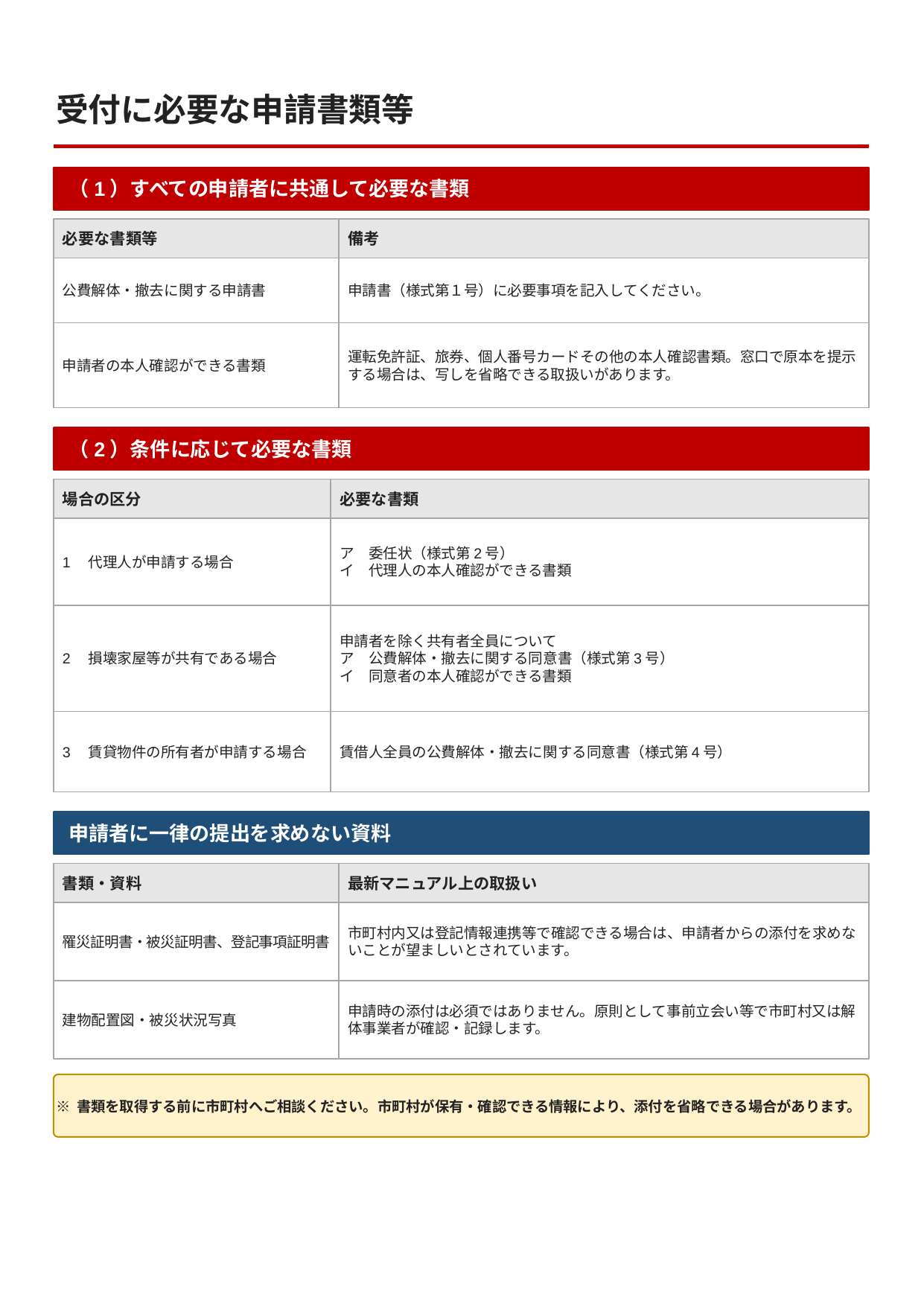

受付に必要な申請書類等

（1）すべての申請者に共通して必要な書類

必要な書類等
備考

公費解体・撤去に関する申請書
申請書（様式第１号）に必要事項を記入してください。

申請者の本人確認ができる書類
運転免許証、旅券、個人番号カードその他の本人確認書類。窓口で原本を提示する場合は、写しを省略できる取扱いがあります。

（2）条件に応じて必要な書類

場合の区分
必要な書類

1　代理人が申請する場合
ア　委任状（様式第2号）
イ　代理人の本人確認ができる書類

2　損壊家屋等が共有である場合
申請者を除く共有者全員について
ア　公費解体・撤去に関する同意書（様式第3号）
イ　同意者の本人確認ができる書類

3　賃貸物件の所有者が申請する場合
賃借人全員の公費解体・撤去に関する同意書（様式第4号）

申請者に一律の提出を求めない資料

書類・資料
最新マニュアル上の取扱い

罹災証明書・被災証明書、登記事項証明書
市町村内又は登記情報連携等で確認できる場合は、申請者からの添付を求めないことが望ましいとされています。

建物配置図・被災状況写真
申請時の添付は必須ではありません。原則として事前立会い等で市町村又は解体事業者が確認・記録します。

※ 書類を取得する前に市町村へご相談ください。市町村が保有・確認できる情報により、添付を省略できる場合があります。